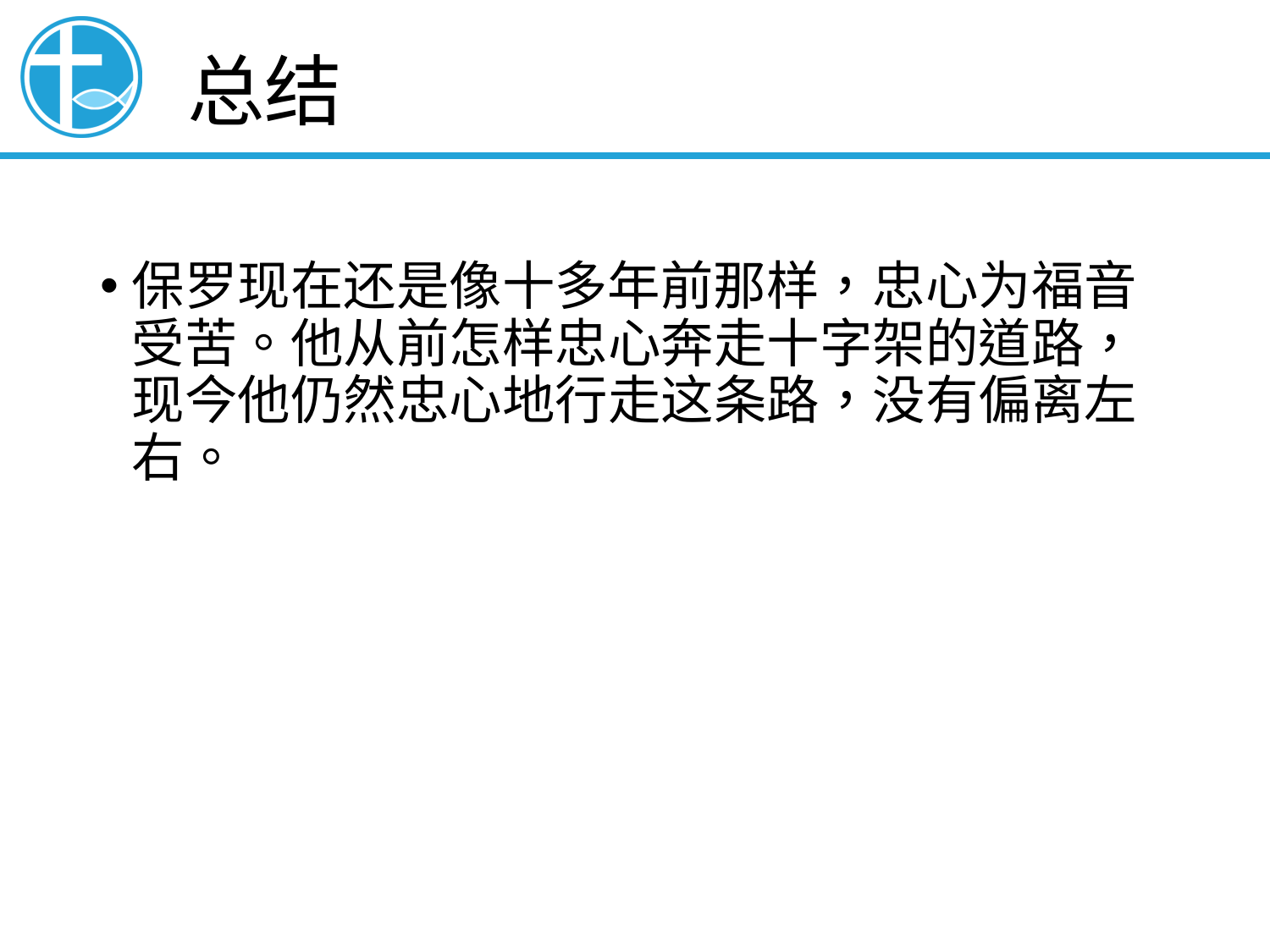

# 总结
保罗现在还是像十多年前那样，忠心为福音受苦。他从前怎样忠心奔走十字架的道路，现今他仍然忠心地行走这条路，没有偏离左右。